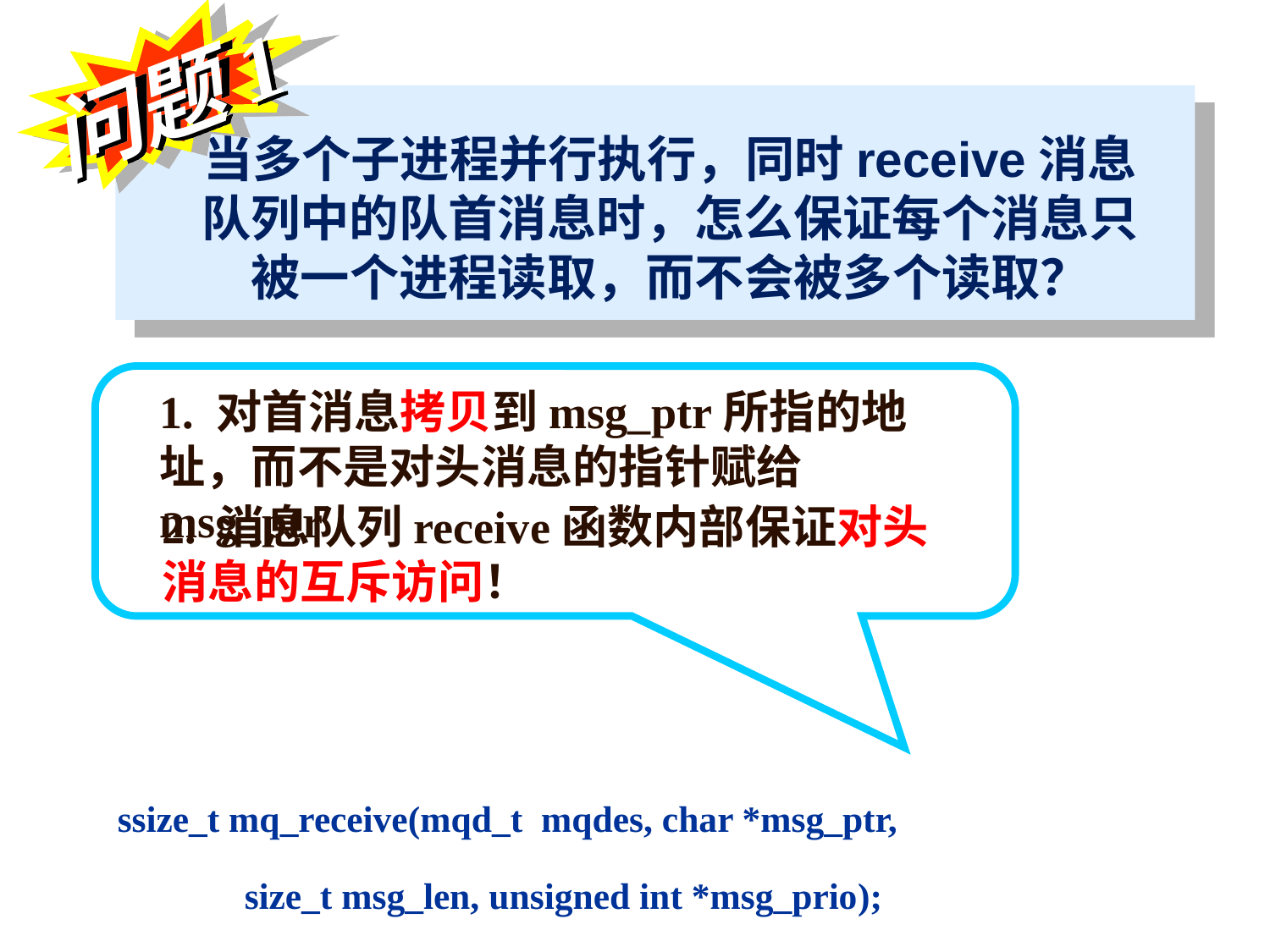

问题1
#

当多个子进程并行执行，同时receive消息队列中的队首消息时，怎么保证每个消息只被一个进程读取，而不会被多个读取？

1. 对首消息拷贝到msg_ptr所指的地址，而不是对头消息的指针赋给msg_ptr
2. 消息队列receive函数内部保证对头消息的互斥访问！
ssize_t mq_receive(mqd_t  mqdes, char *msg_ptr, 			size_t msg_len, unsigned int *msg_prio);